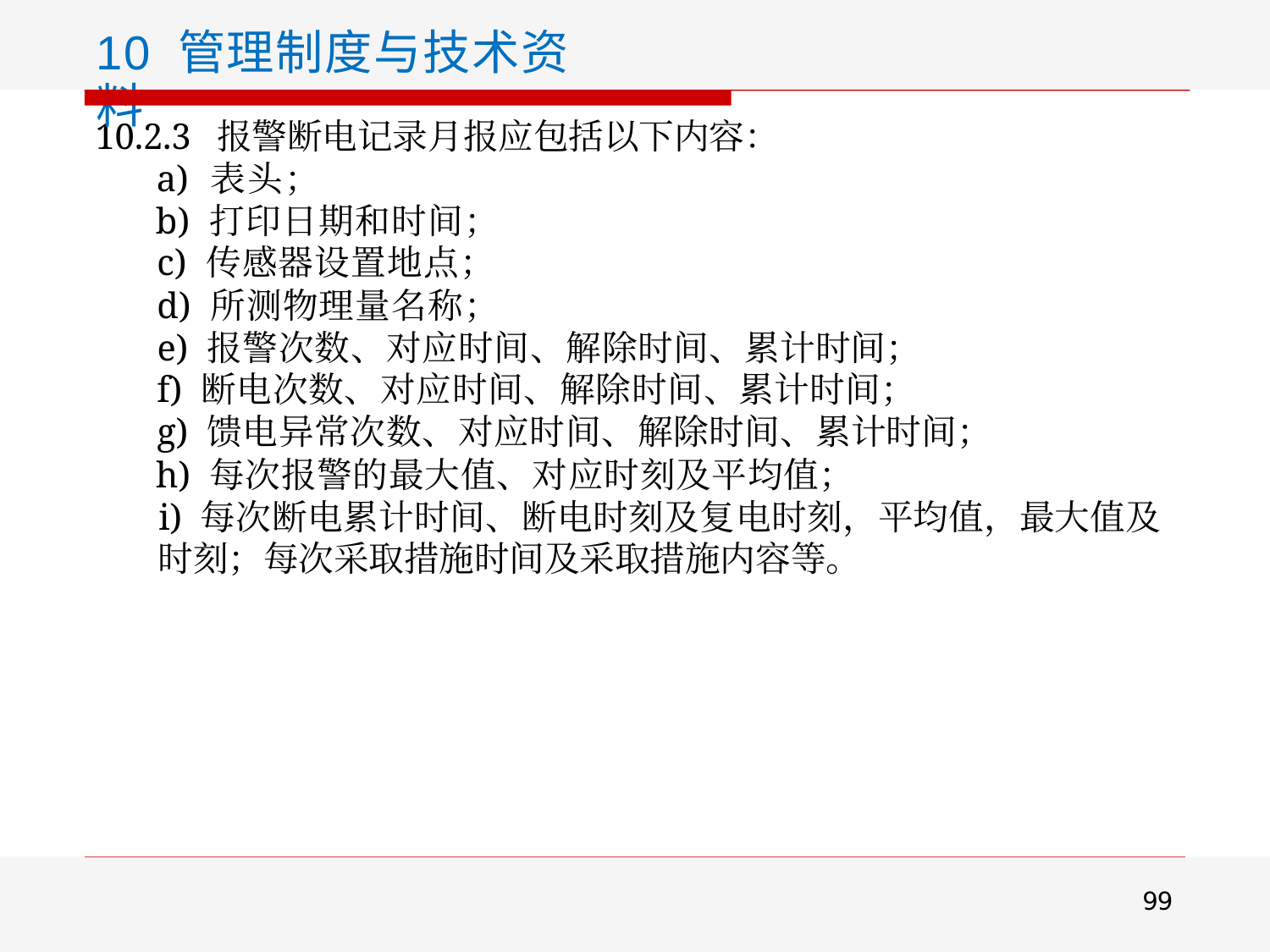

10 管理制度与技术资料

10.2.3  报警断电记录月报应包括以下内容：
a) 表头；
b) 打印日期和时间；
c) 传感器设置地点；
d) 所测物理量名称；
e) 报警次数、对应时间、解除时间、累计时间；
f) 断电次数、对应时间、解除时间、累计时间；
g) 馈电异常次数、对应时间、解除时间、累计时间；
h) 每次报警的最大值、对应时刻及平均值；
i) 每次断电累计时间、断电时刻及复电时刻，平均值，最大值及 时刻；每次采取措施时间及采取措施内容等。

99